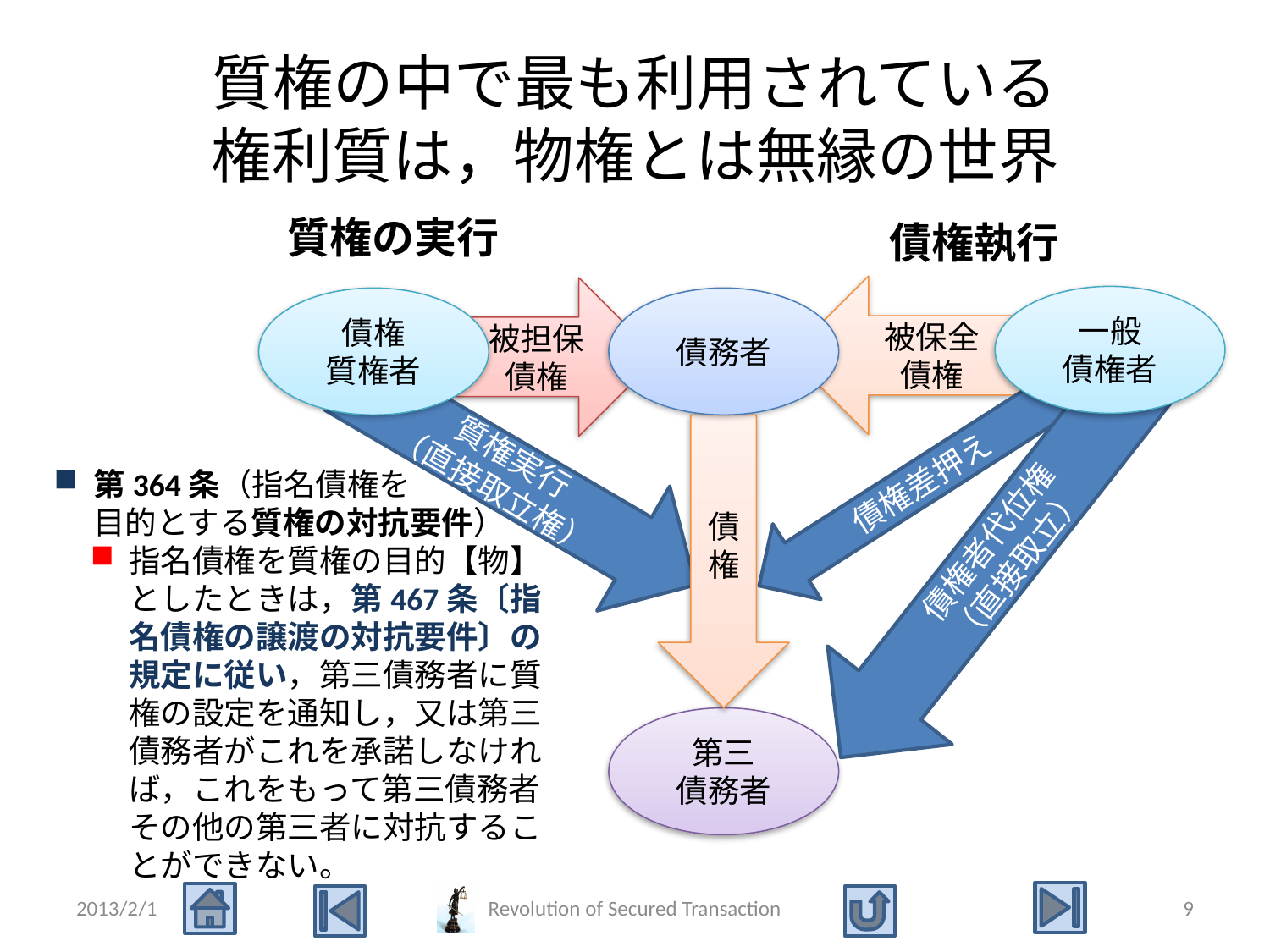

# 質権の中で最も利用されている 権利質は，物権とは無縁の世界
質権の実行
債権執行
被保全
債権
被担保
債権
一般
債権者
債権
質権者
債務者
質権実行
（直接取立権）
債権
債権差押え
第364条（指名債権を
目的とする質権の対抗要件）
指名債権を質権の目的【物】としたときは，第467条〔指名債権の譲渡の対抗要件〕の規定に従い，第三債務者に質権の設定を通知し，又は第三債務者がこれを承諾しなければ，これをもって第三債務者その他の第三者に対抗することができない。
債権者代位権
（直接取立）
第三
債務者
2013/2/1
Revolution of Secured Transaction
9